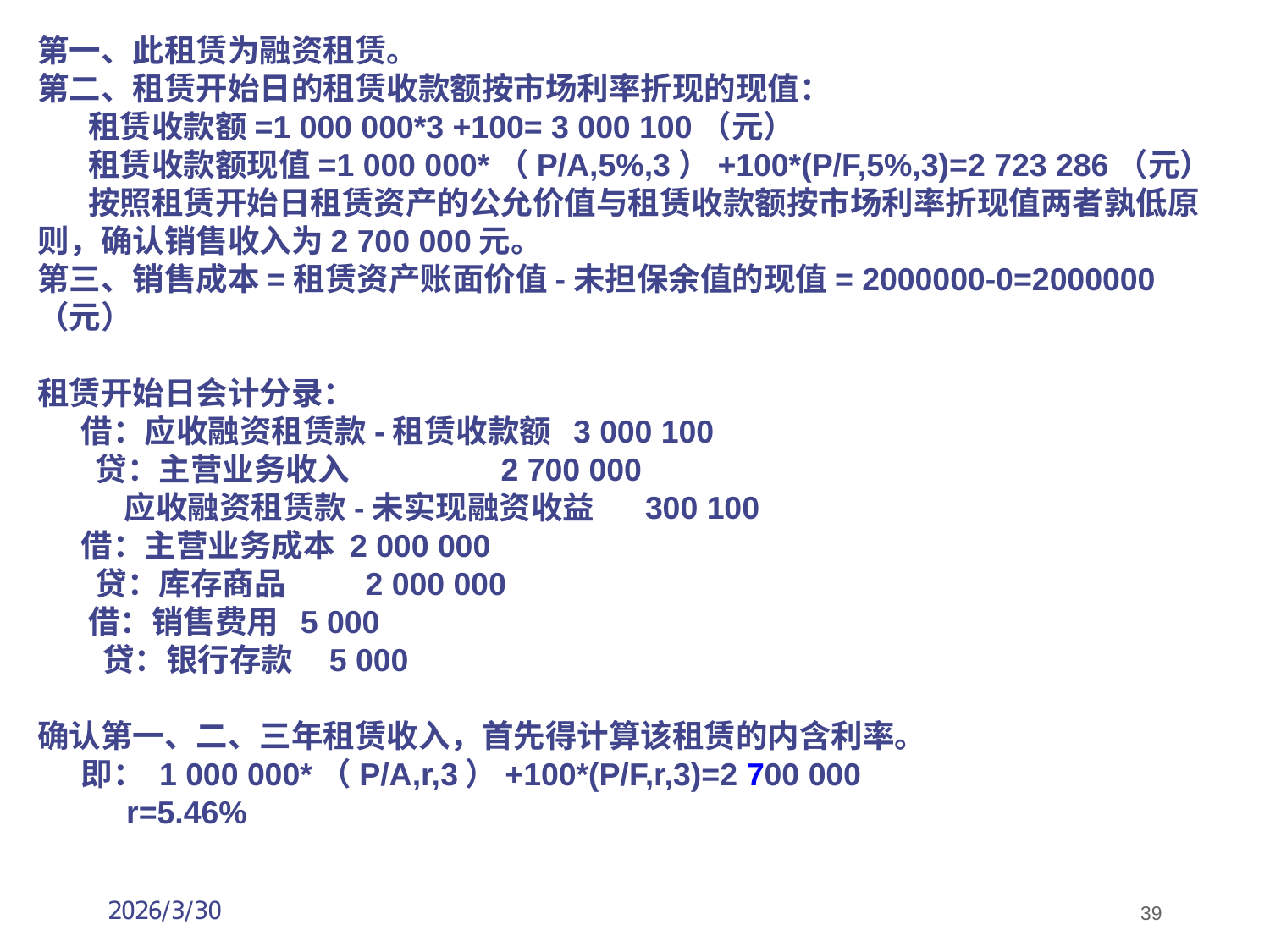

第一、此租赁为融资租赁。
第二、租赁开始日的租赁收款额按市场利率折现的现值：
      租赁收款额=1 000 000*3 +100= 3 000 100（元）
      租赁收款额现值=1 000 000*（P/A,5%,3）+100*(P/F,5%,3)=2 723 286（元）
      按照租赁开始日租赁资产的公允价值与租赁收款额按市场利率折现值两者孰低原则，确认销售收入为2 700 000元。
第三、销售成本=租赁资产账面价值-未担保余值的现值= 2000000-0=2000000（元）

租赁开始日会计分录：
     借：应收融资租赁款-租赁收款额  3 000 100
       贷：主营业务收入                    2 700 000
           应收融资租赁款-未实现融资收益      300 100
     借：主营业务成本 2 000 000
       贷：库存商品          2 000 000
      借：销售费用  5 000
        贷：银行存款    5 000

确认第一、二、三年租赁收入，首先得计算该租赁的内含利率。
     即： 1 000 000*（P/A,r,3）+100*(P/F,r,3)=2 700 000
          r=5.46%
2026/3/30
39